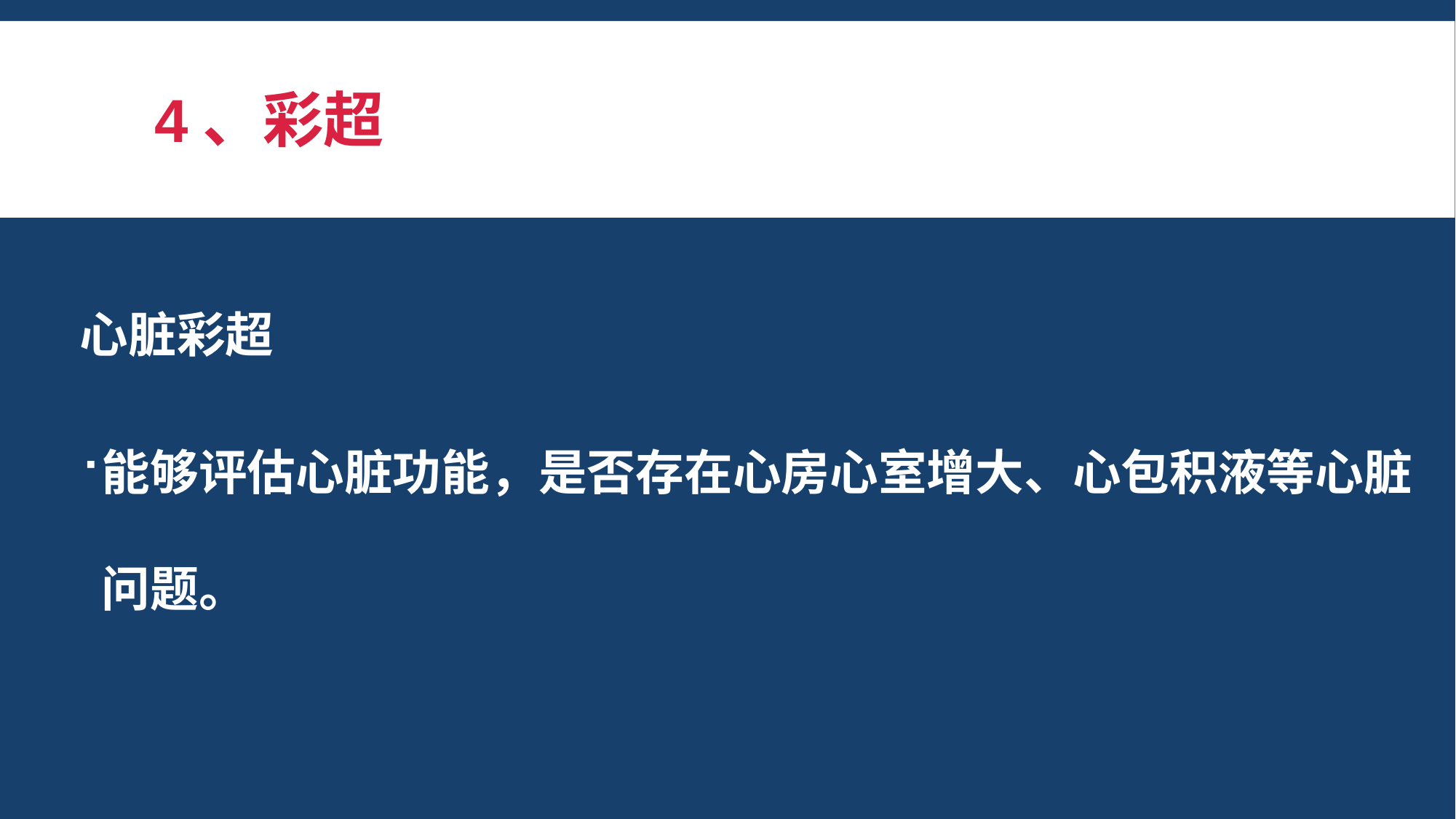

# 4、彩超
心脏彩超
能够评估心脏功能，是否存在心房心室增大、心包积液等心脏问题。